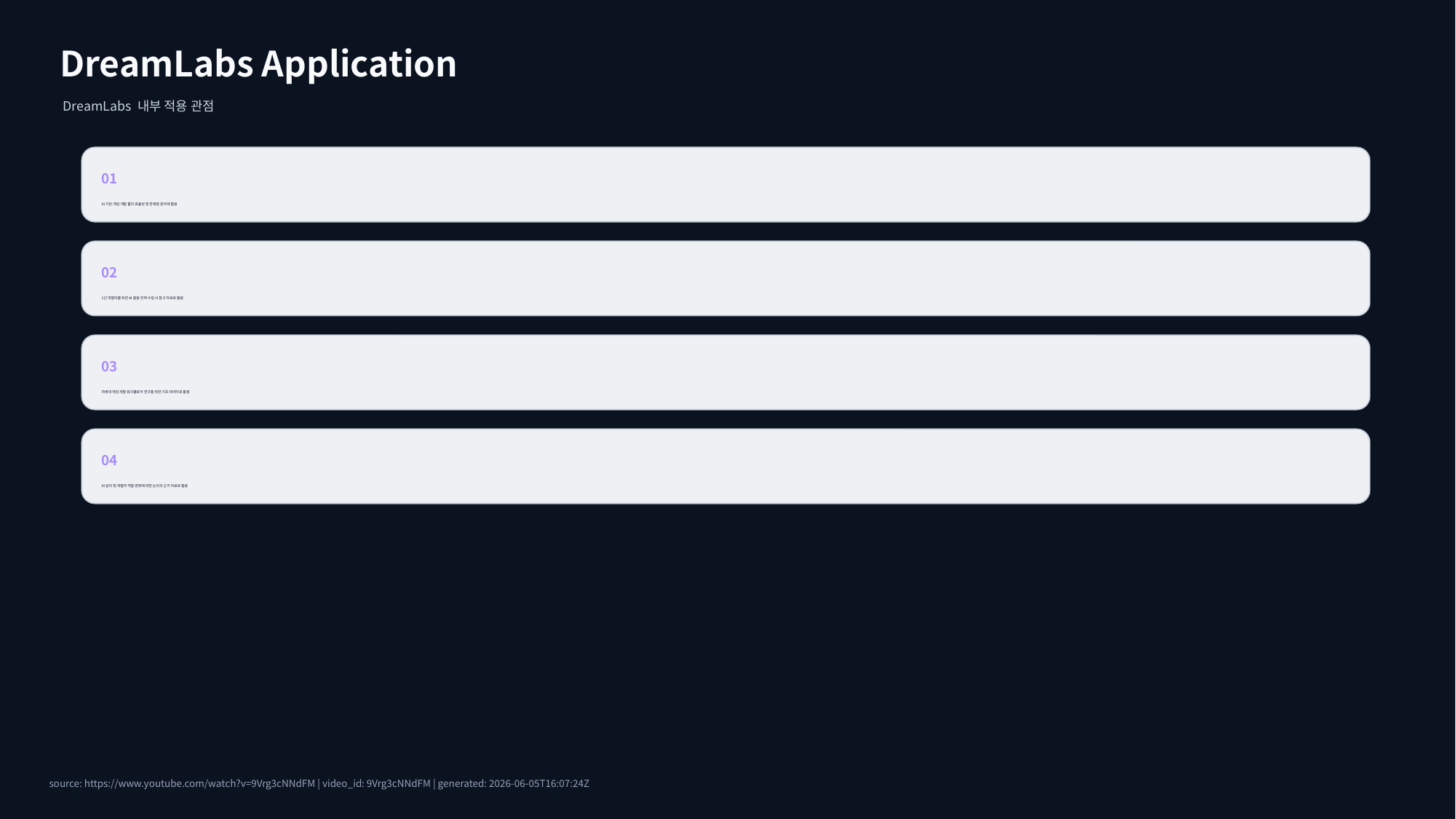

DreamLabs Application
DreamLabs 내부 적용 관점

01
AI 기반 게임 개발 툴의 효율성 및 한계점 분석에 활용

02
1인 개발자를 위한 AI 활용 전략 수립 시 참고 자료로 활용

03
차세대 게임 개발 워크플로우 연구를 위한 기초 데이터로 활용

04
AI 윤리 및 개발자 역할 변화에 대한 논의의 근거 자료로 활용
source: https://www.youtube.com/watch?v=9Vrg3cNNdFM | video_id: 9Vrg3cNNdFM | generated: 2026-06-05T16:07:24Z